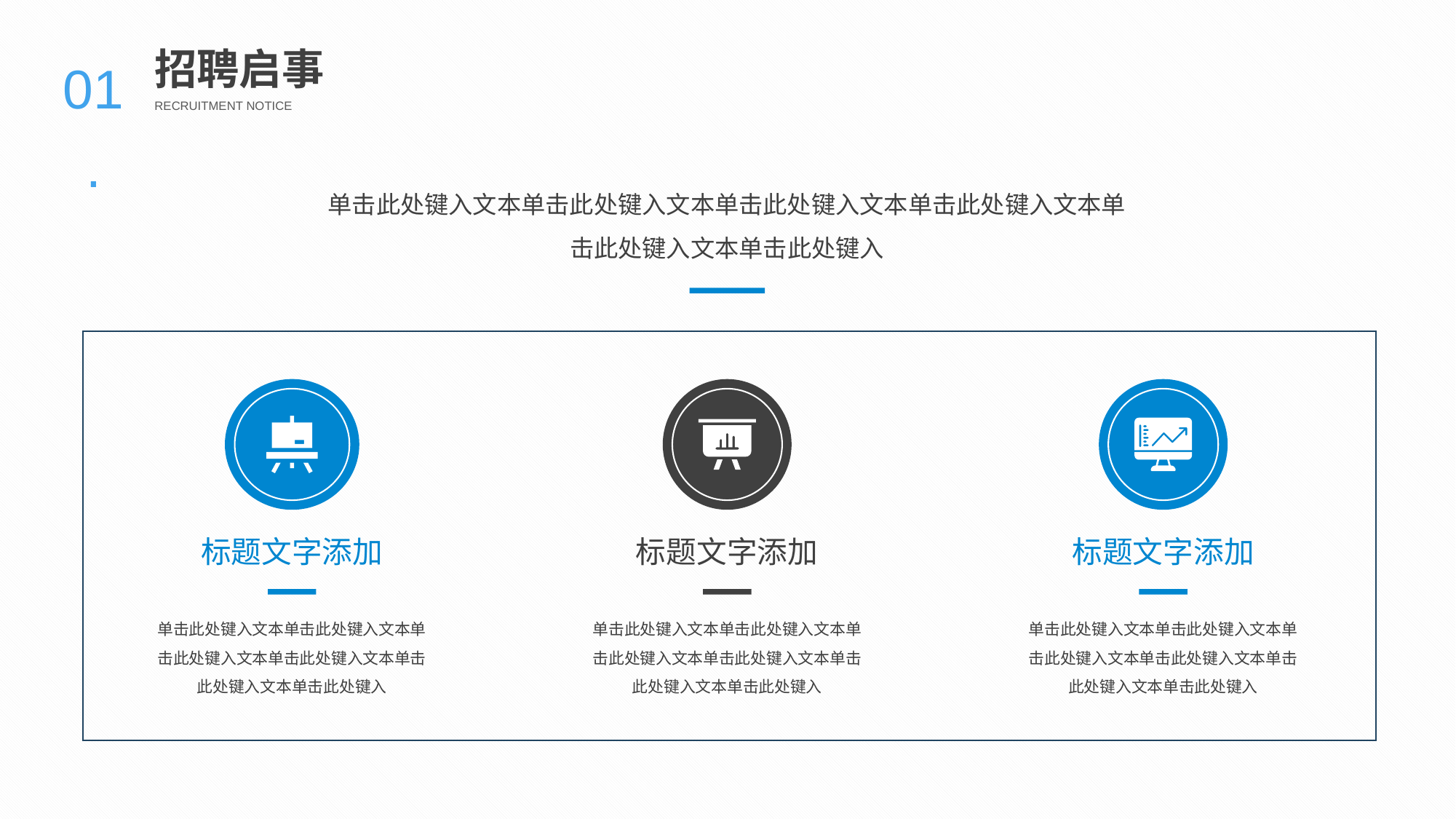

BY YUSHEN
01.
招聘启事
RECRUITMENT NOTICE
单击此处键入文本单击此处键入文本单击此处键入文本单击此处键入文本单击此处键入文本单击此处键入

标题文字添加

单击此处键入文本单击此处键入文本单击此处键入文本单击此处键入文本单击此处键入文本单击此处键入

标题文字添加

单击此处键入文本单击此处键入文本单击此处键入文本单击此处键入文本单击此处键入文本单击此处键入

标题文字添加

单击此处键入文本单击此处键入文本单击此处键入文本单击此处键入文本单击此处键入文本单击此处键入